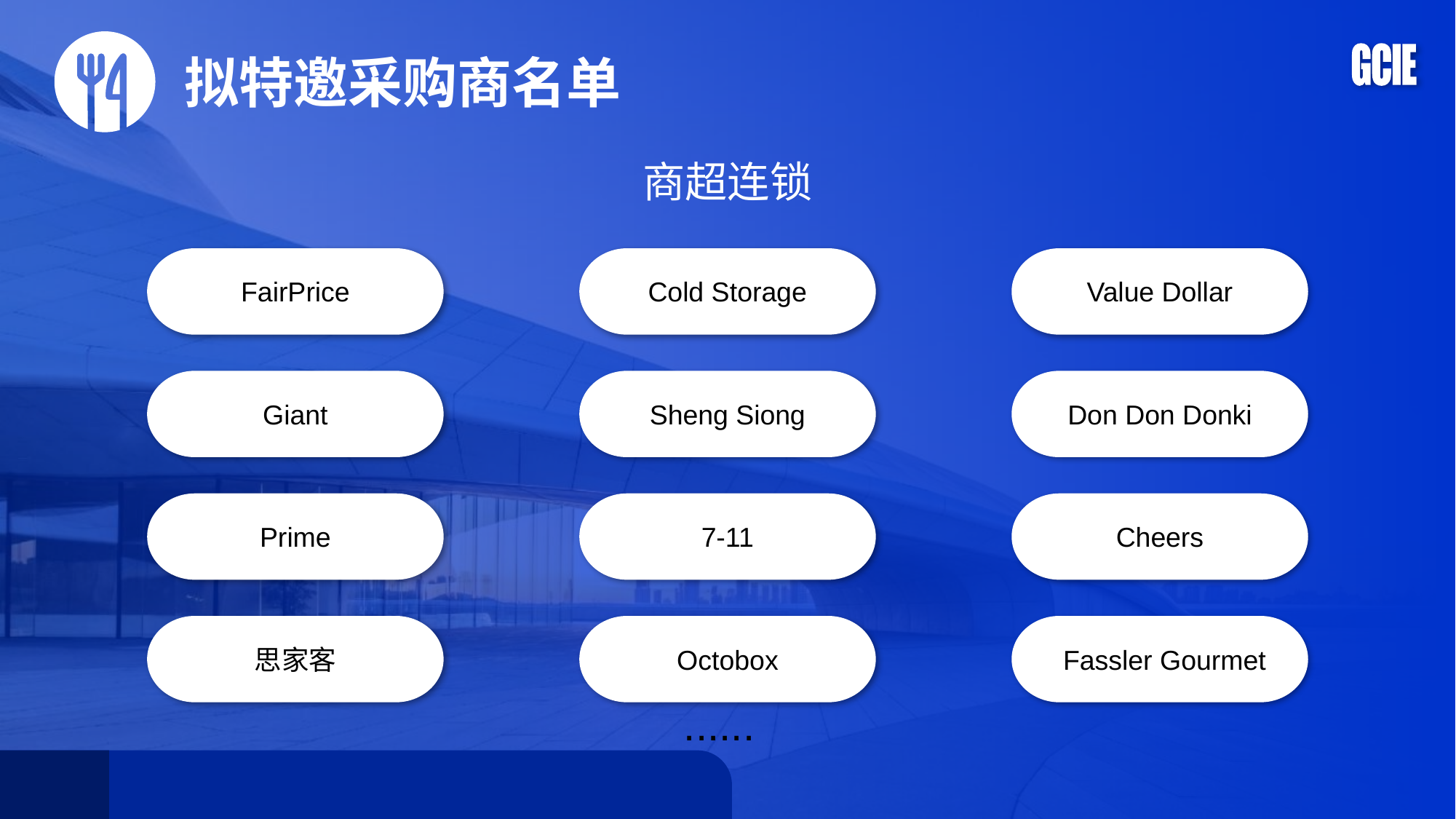

拟特邀采购商名单

商超连锁

FairPrice
Cold Storage
Value Dollar

Giant
Sheng Siong
Don Don Donki

Prime
7-11
Cheers

思家客
Octobox
Fassler Gourmet
......